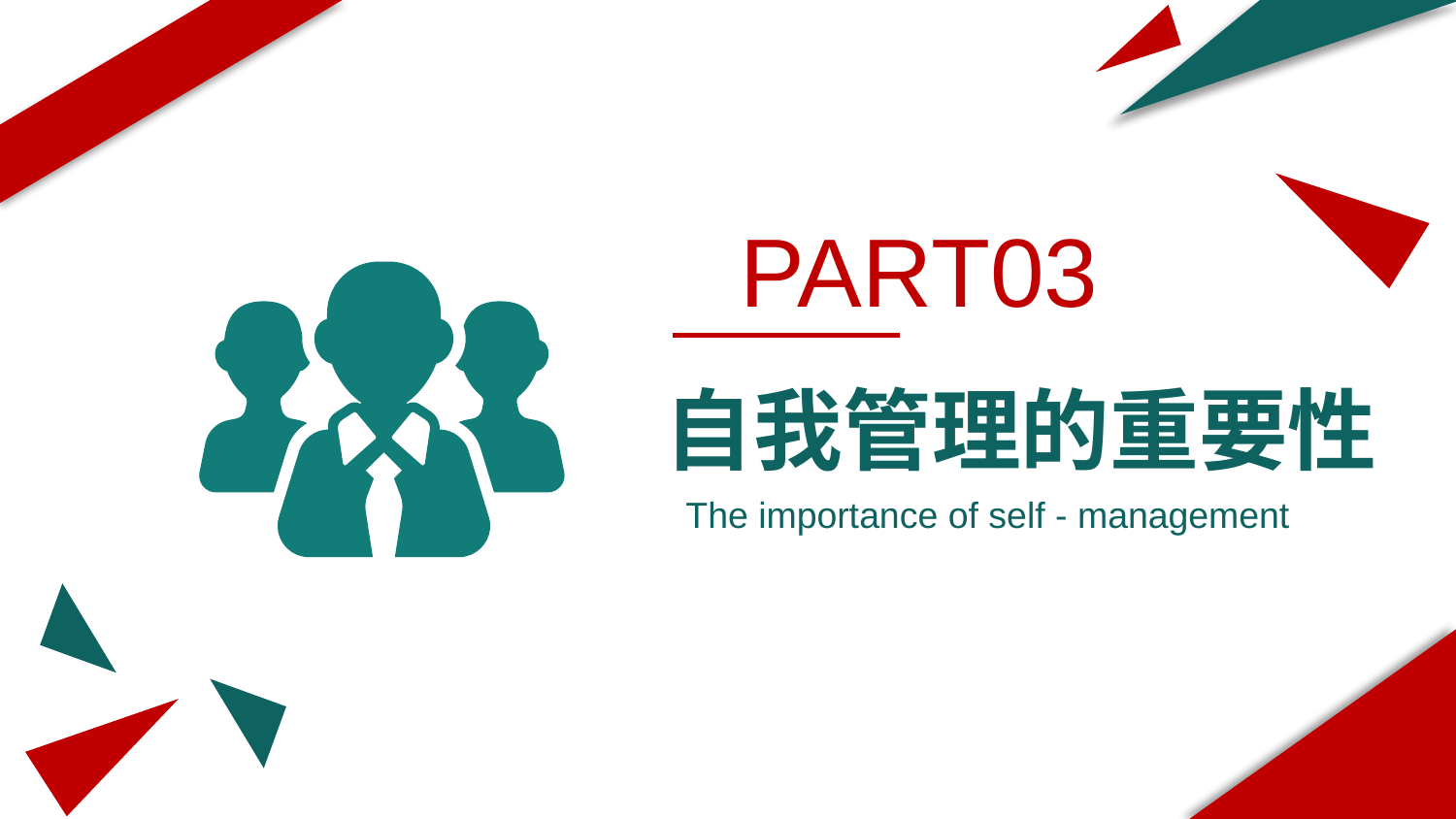

PART03

自我管理的重要性
The importance of self - management